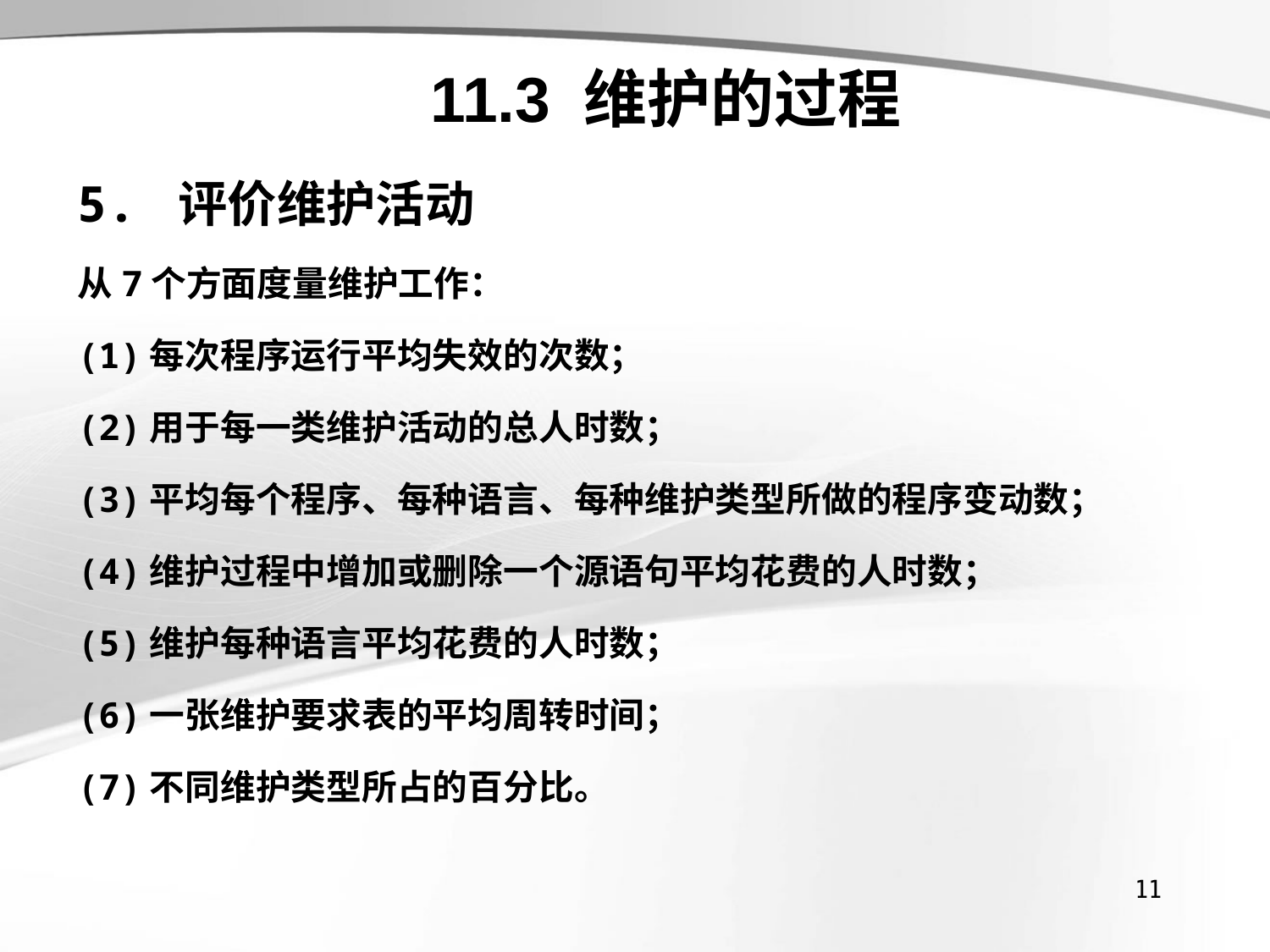

# 11.3 维护的过程
5. 评价维护活动
从7个方面度量维护工作：
(1)每次程序运行平均失效的次数；
(2)用于每一类维护活动的总人时数；
(3)平均每个程序、每种语言、每种维护类型所做的程序变动数；
(4)维护过程中增加或删除一个源语句平均花费的人时数；
(5)维护每种语言平均花费的人时数；
(6)一张维护要求表的平均周转时间；
(7)不同维护类型所占的百分比。

11